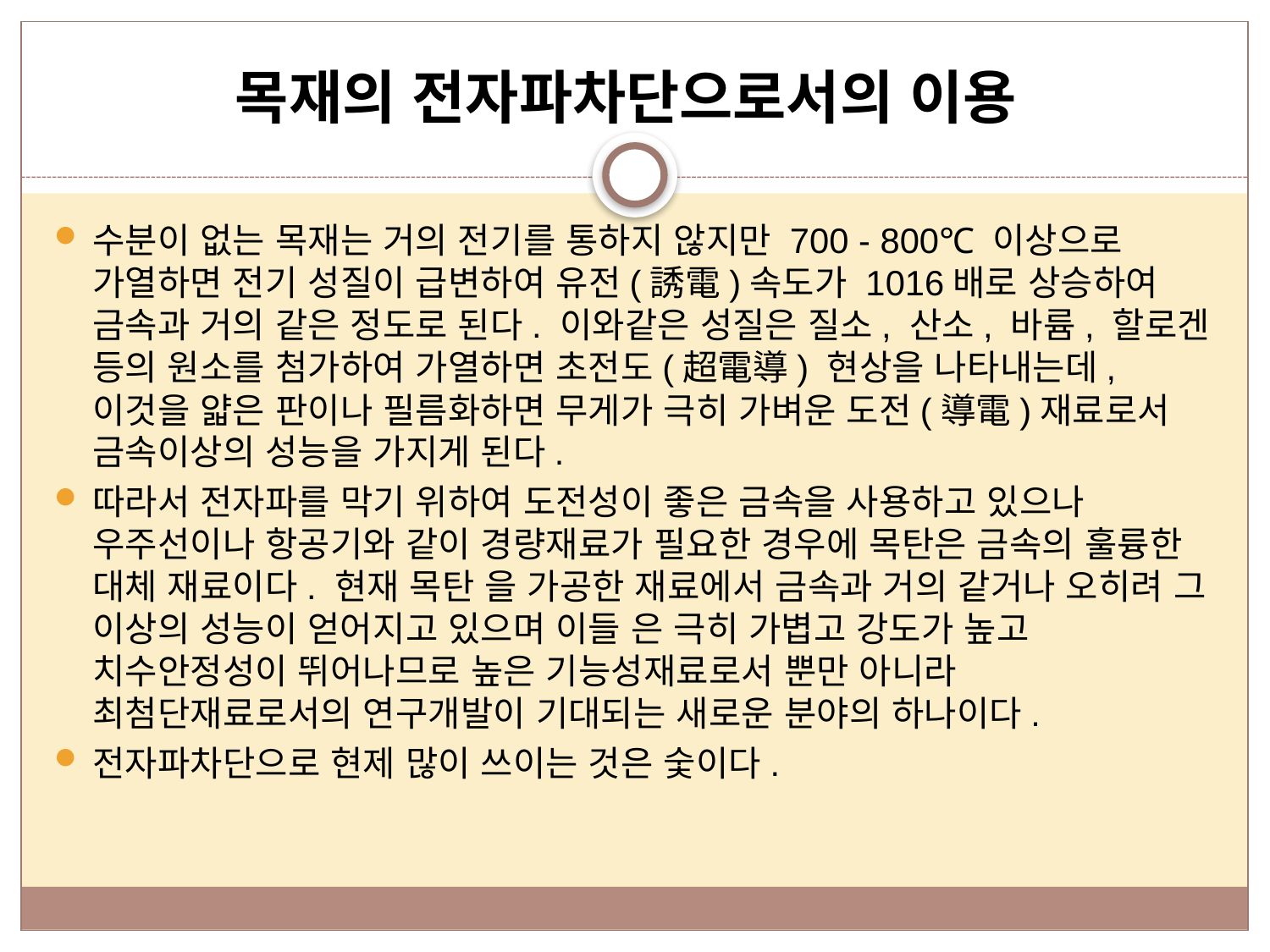

# 목재의 전자파차단으로서의 이용
수분이 없는 목재는 거의 전기를 통하지 않지만 700 - 800℃ 이상으로 가열하면 전기 성질이 급변하여 유전(誘電)속도가 1016배로 상승하여 금속과 거의 같은 정도로 된다. 이와같은 성질은 질소, 산소, 바륨, 할로겐 등의 원소를 첨가하여 가열하면 초전도(超電導) 현상을 나타내는데, 이것을 얇은 판이나 필름화하면 무게가 극히 가벼운 도전(導電)재료로서 금속이상의 성능을 가지게 된다.
따라서 전자파를 막기 위하여 도전성이 좋은 금속을 사용하고 있으나 우주선이나 항공기와 같이 경량재료가 필요한 경우에 목탄은 금속의 훌륭한 대체 재료이다. 현재 목탄 을 가공한 재료에서 금속과 거의 같거나 오히려 그 이상의 성능이 얻어지고 있으며 이들 은 극히 가볍고 강도가 높고 치수안정성이 뛰어나므로 높은 기능성재료로서 뿐만 아니라 최첨단재료로서의 연구개발이 기대되는 새로운 분야의 하나이다.
전자파차단으로 현제 많이 쓰이는 것은 숯이다.